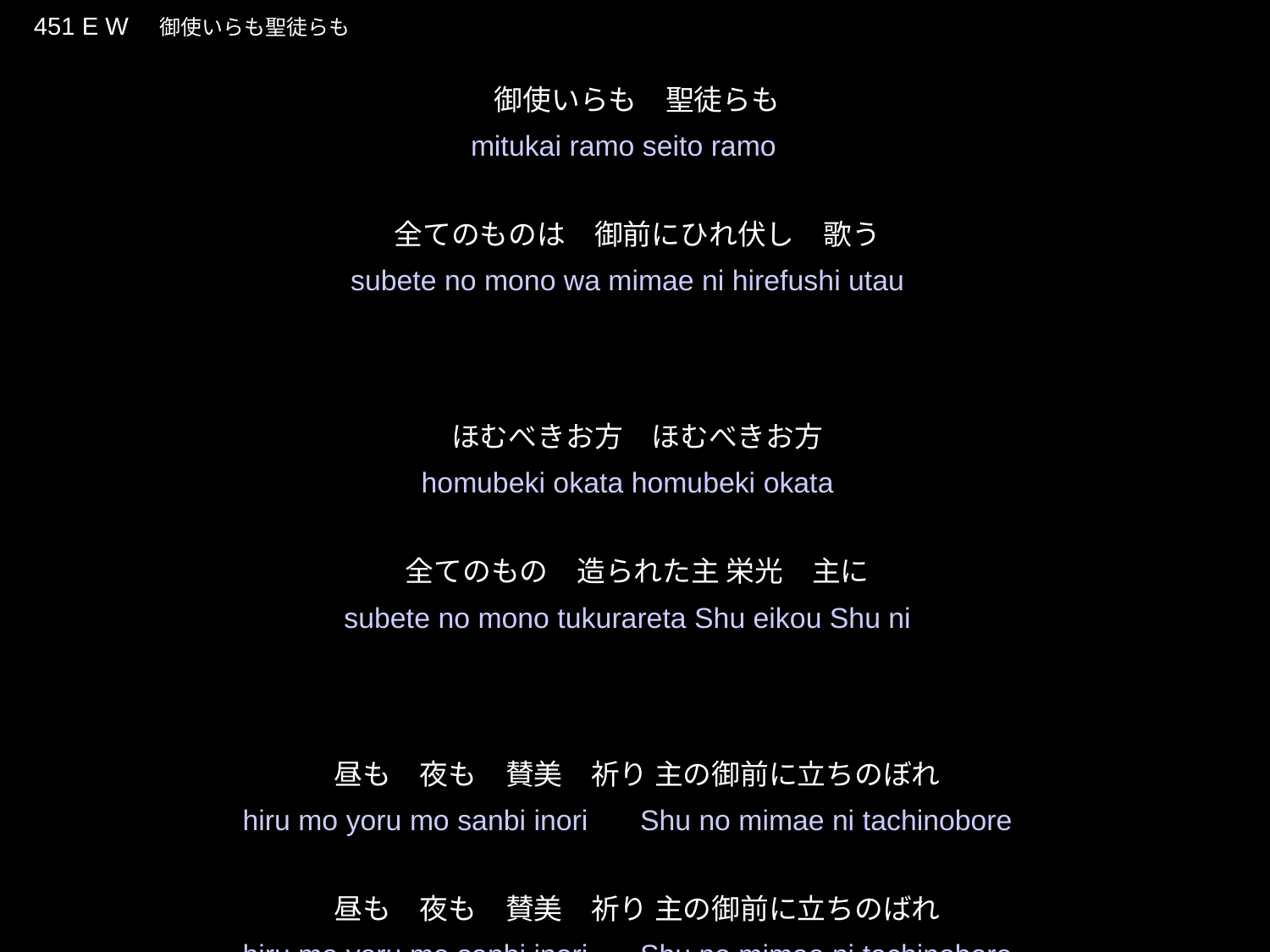

みつかいらもせいとらも
★W
451 E W　御使いらも聖徒らも
御使いらも　聖徒らも

全てのものは　御前にひれ伏し　歌う

ほむべきお方　ほむべきお方

全てのもの　造られた主 栄光　主に

昼も　夜も　賛美　祈り 主の御前に立ちのぼれ

昼も　夜も　賛美　祈り 主の御前に立ちのばれ
★４
mitukai ramo seito ramo

subete no mono wa mimae ni hirefushi utau

homubeki okata homubeki okata

subete no mono tukurareta Shu eikou Shu ni

hiru mo yoru mo sanbi inori　Shu no mimae ni tachinobore

hiru mo yoru mo sanbi inori　Shu no mimae ni tachinobore